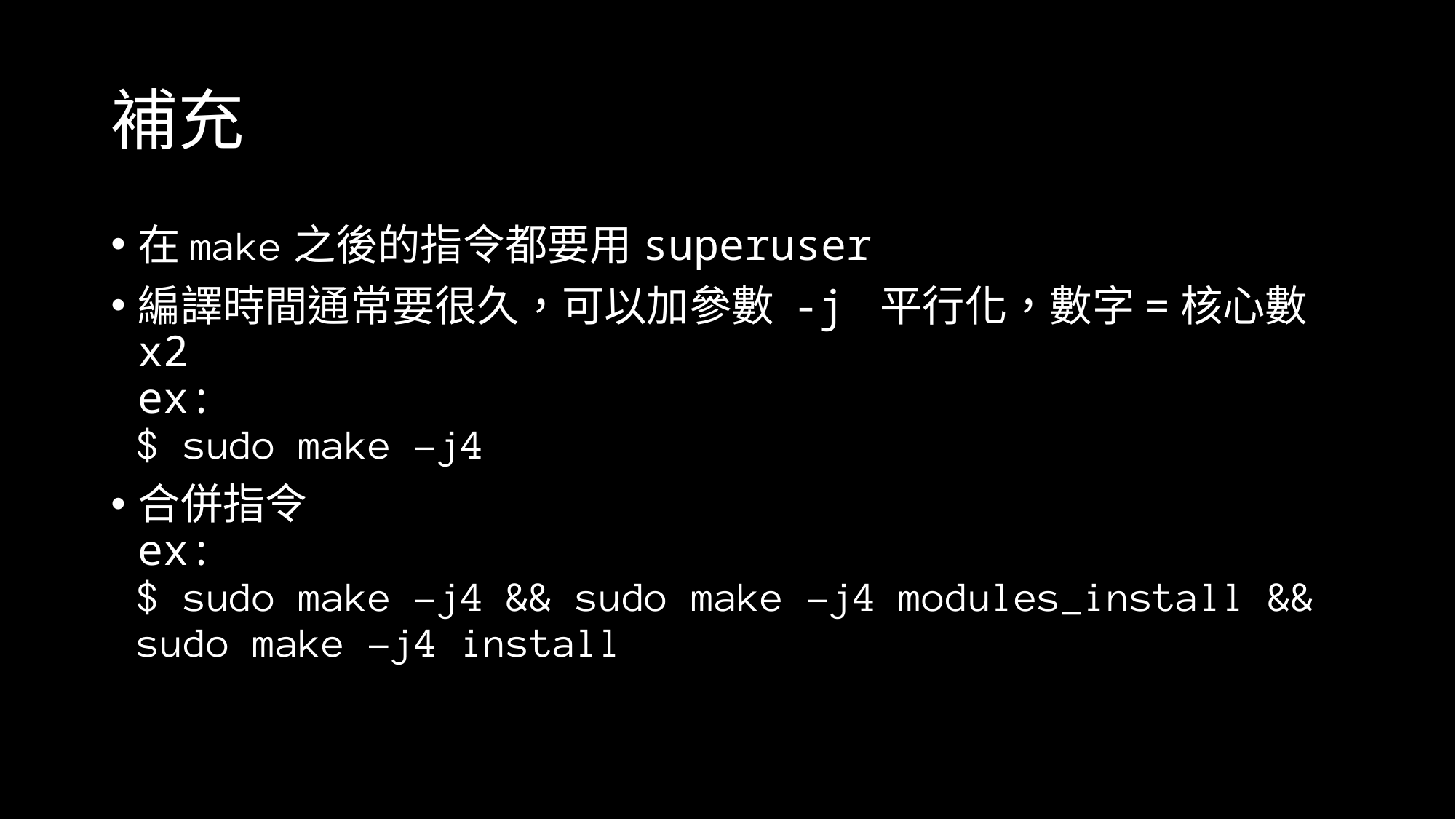

# 補充
在make之後的指令都要用superuser
編譯時間通常要很久，可以加參數 -j 平行化，數字=核心數x2
ex:
$ sudo make -j4
合併指令
ex:
$ sudo make -j4 && sudo make -j4 modules_install && sudo make -j4 install